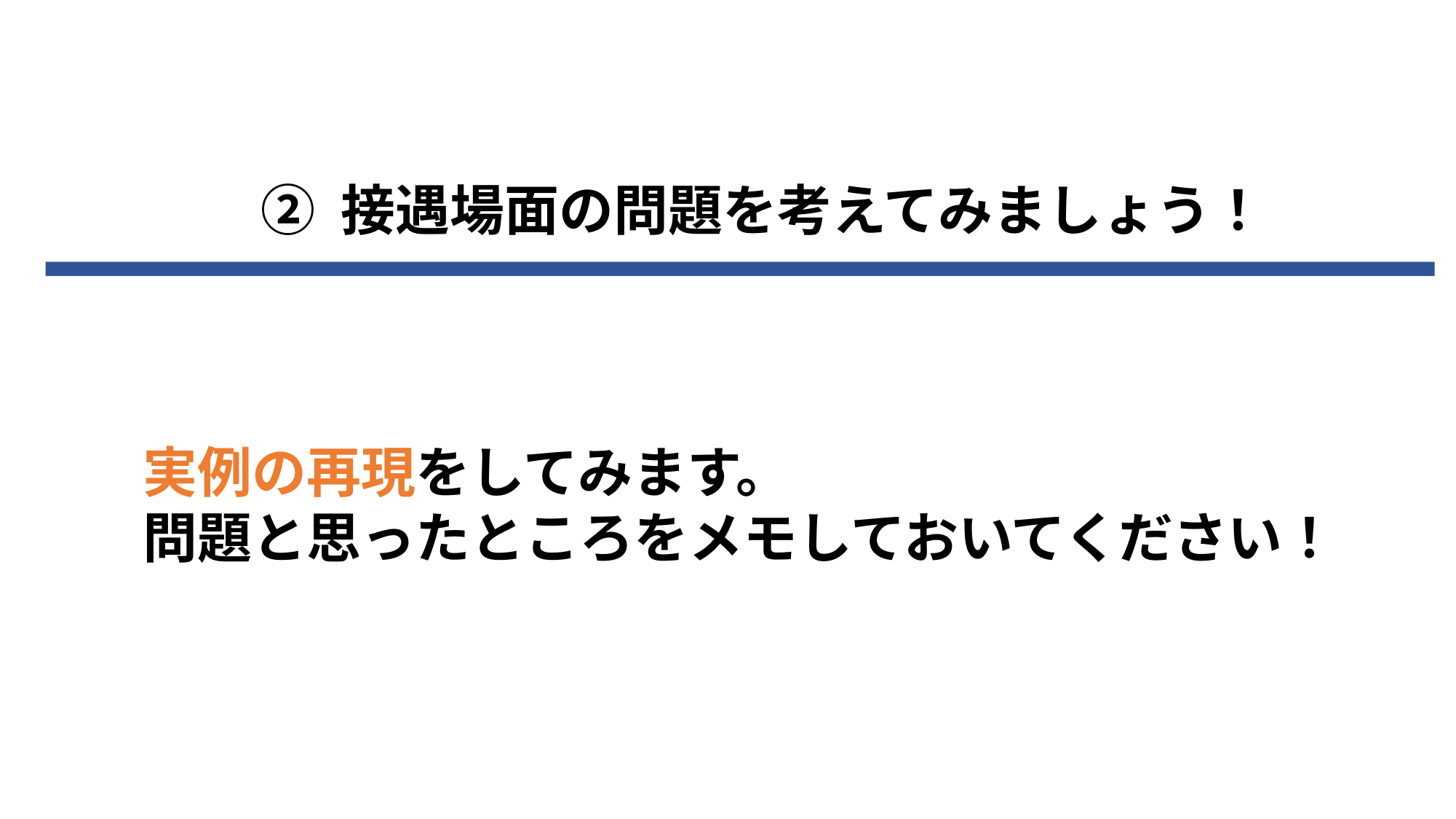

② 接遇場面の問題を考えてみましょう！

実例の再現をしてみます。
問題と思ったところをメモしておいてください！